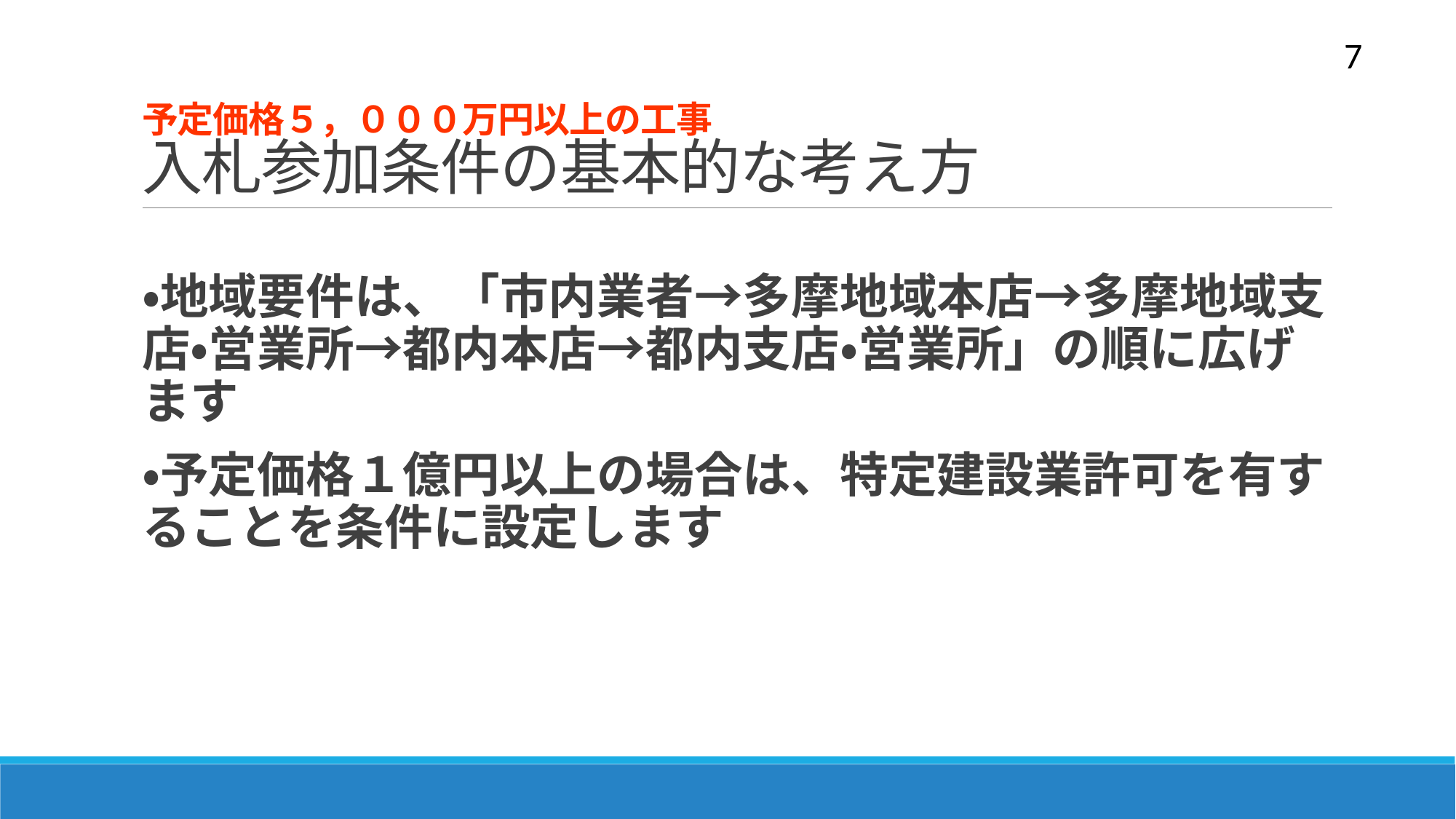

7
# 予定価格５，０００万円以上の工事 入札参加条件の基本的な考え方
・地域要件は、「市内業者→多摩地域本店→多摩地域支店・営業所→都内本店→都内支店・営業所」の順に広げます
・予定価格１億円以上の場合は、特定建設業許可を有することを条件に設定します